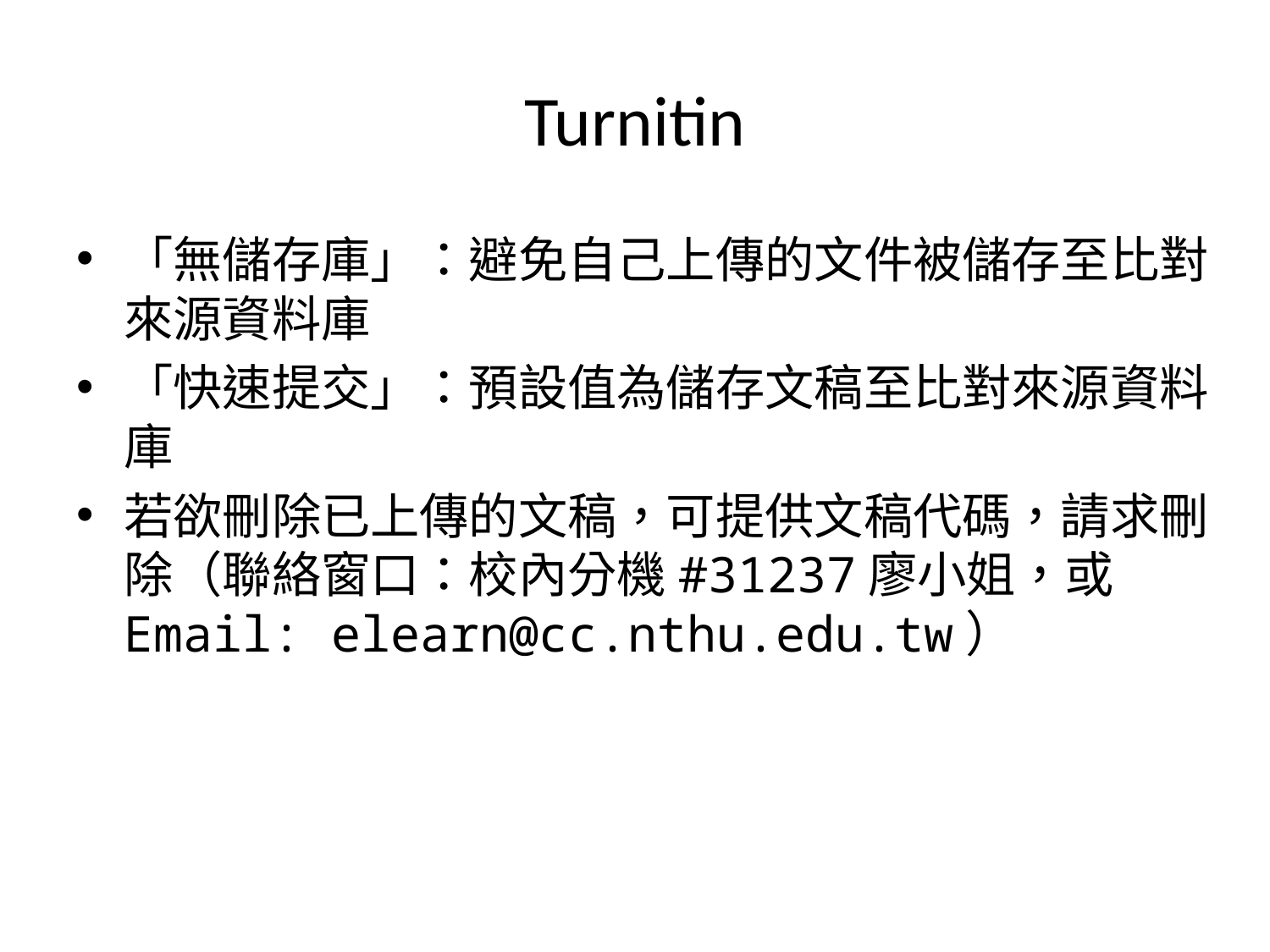

# Turnitin
「無儲存庫」：避免自己上傳的文件被儲存至比對來源資料庫
「快速提交」：預設值為儲存文稿至比對來源資料庫
若欲刪除已上傳的文稿，可提供文稿代碼，請求刪除（聯絡窗口：校內分機#31237廖小姐，或Email: elearn@cc.nthu.edu.tw）